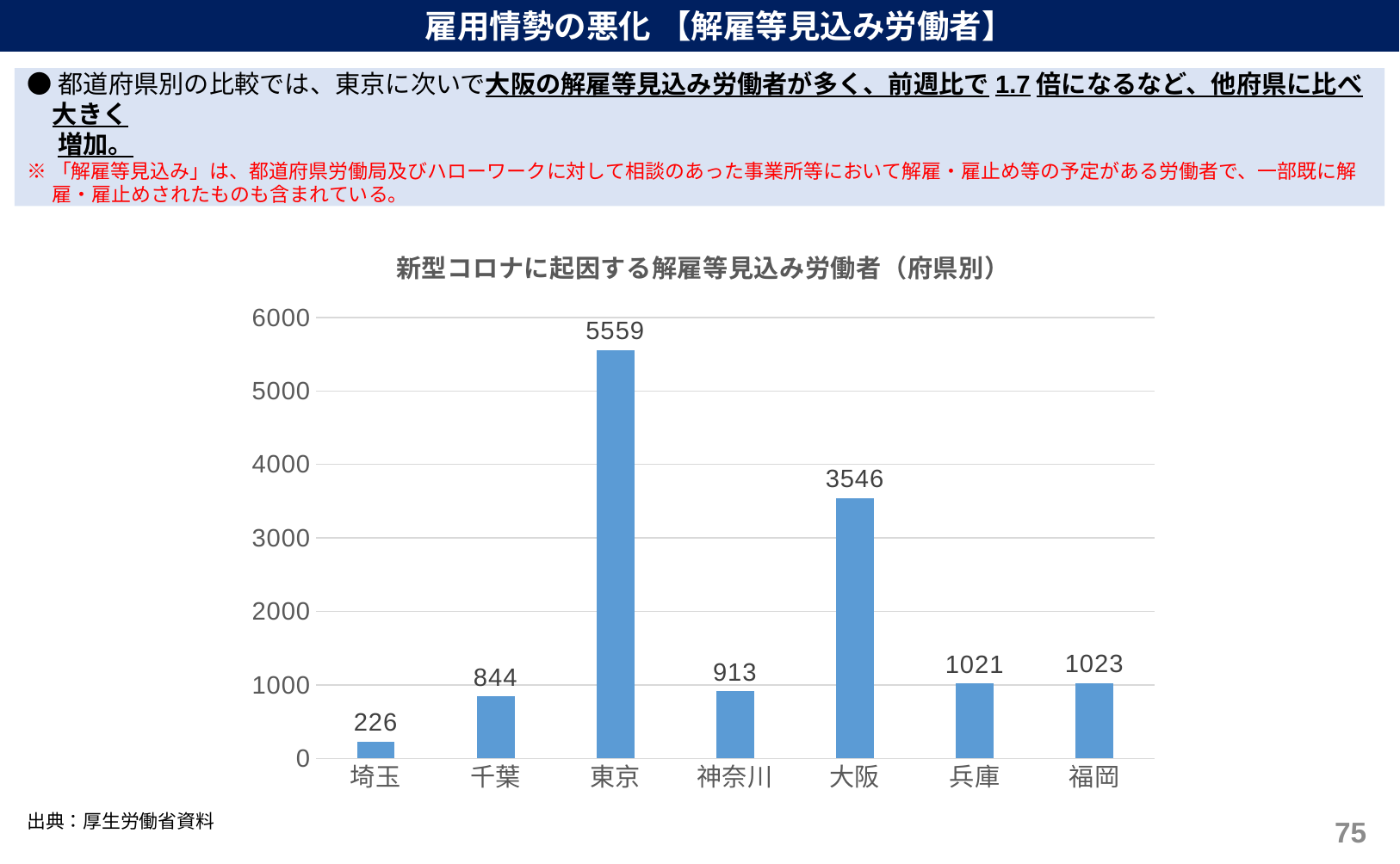

雇用情勢の悪化 【解雇等見込み労働者】
●都道府県別の比較では、東京に次いで大阪の解雇等見込み労働者が多く、前週比で1.7倍になるなど、他府県に比べ大きく
　 増加。
※「解雇等見込み」は、都道府県労働局及びハローワークに対して相談のあった事業所等において解雇・雇止め等の予定がある労働者で、一部既に解雇・雇止めされたものも含まれている。

### Chart: 新型コロナに起因する解雇等見込み労働者（府県別）

| Category |  |
|---|---|
| 埼玉 | 226.0 |
| 千葉 | 844.0 |
| 東京 | 5559.0 |
| 神奈川 | 913.0 |
| 大阪 | 3546.0 |
| 兵庫 | 1021.0 |
| 福岡 | 1023.0 |
出典：厚生労働省資料
75